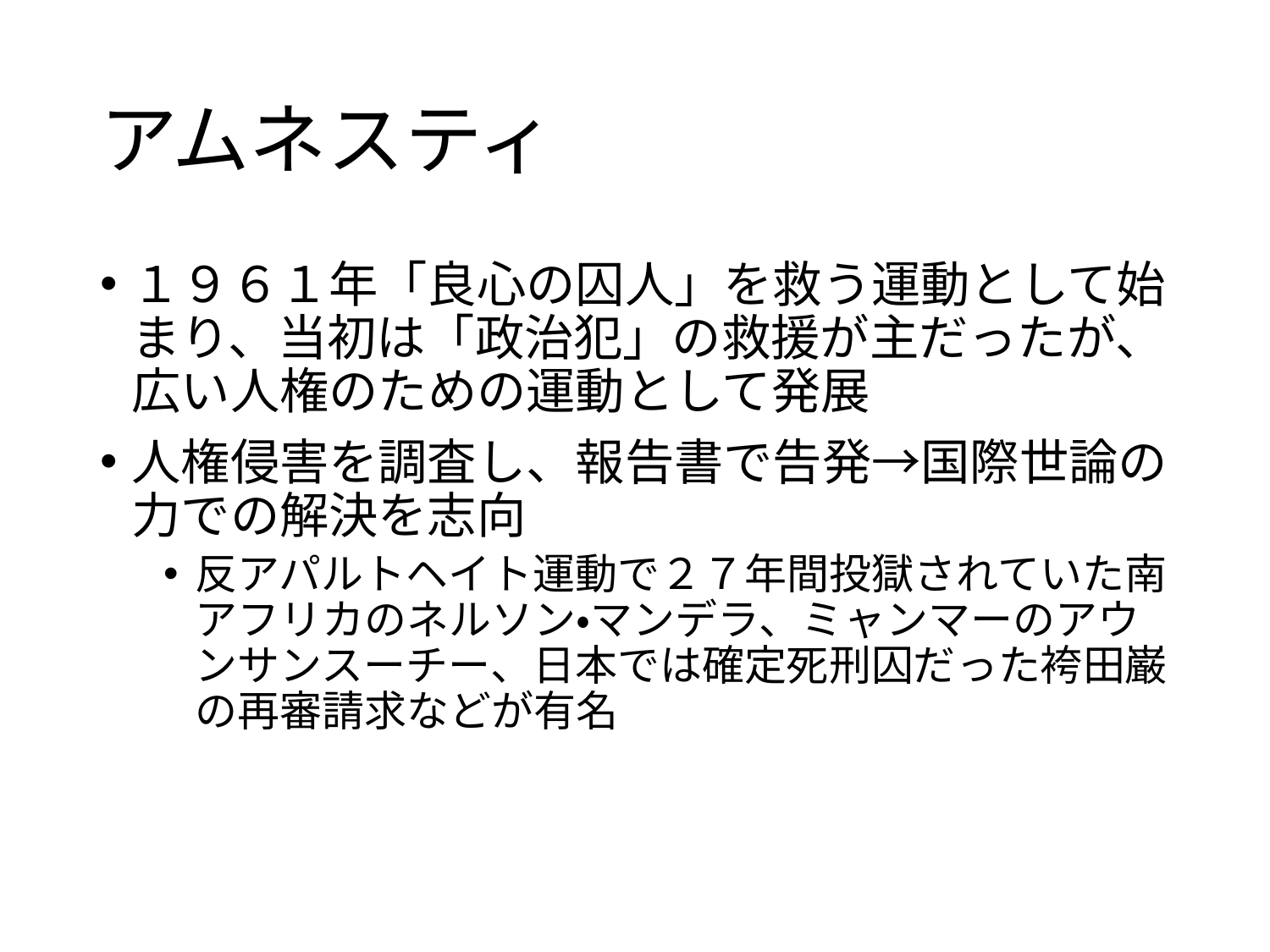

# アムネスティ
１９６１年「良心の囚人」を救う運動として始まり、当初は「政治犯」の救援が主だったが、広い人権のための運動として発展
人権侵害を調査し、報告書で告発→国際世論の力での解決を志向
反アパルトヘイト運動で２７年間投獄されていた南アフリカのネルソン・マンデラ、ミャンマーのアウンサンスーチー、日本では確定死刑囚だった袴田巌の再審請求などが有名